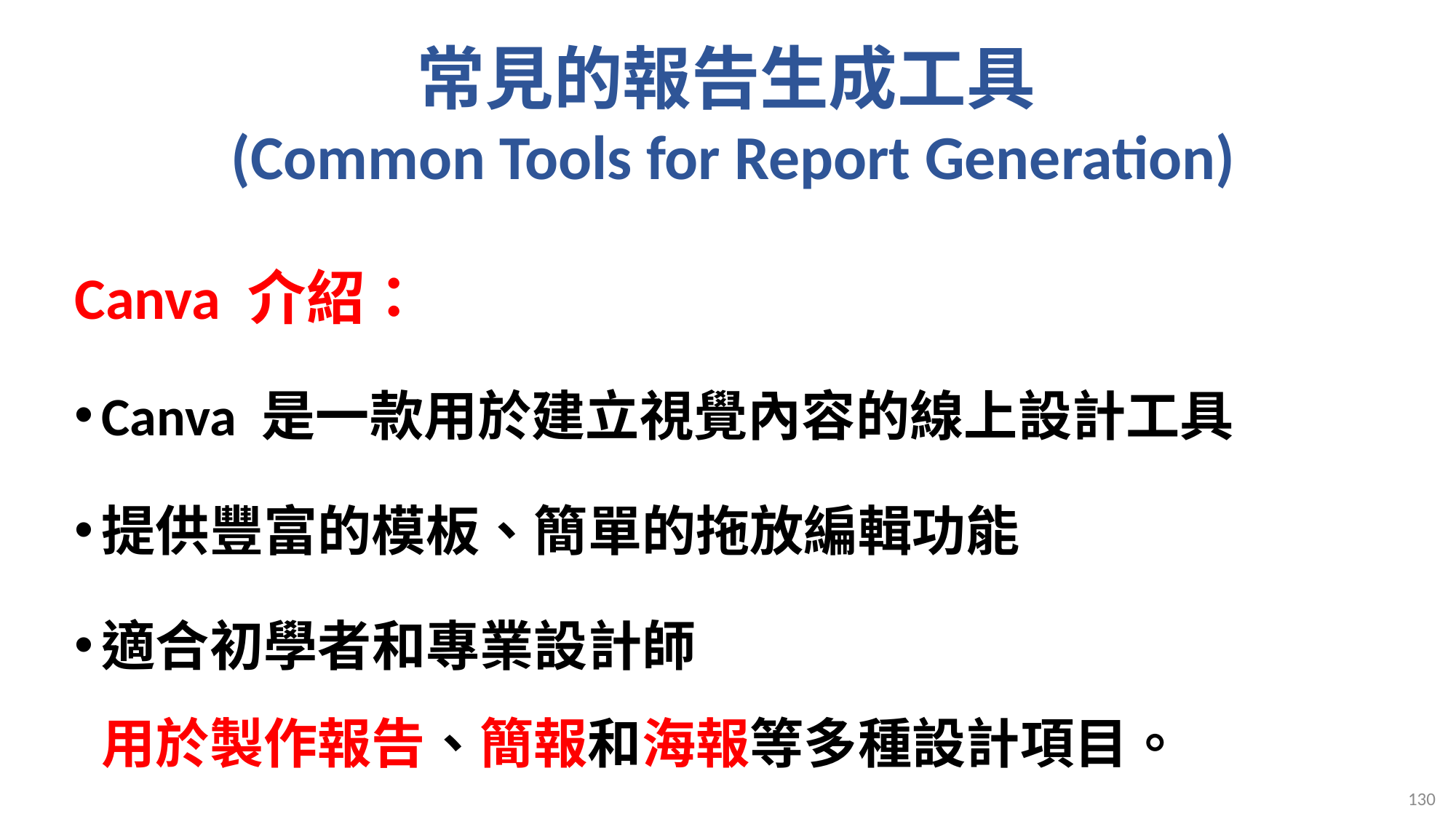

# 常見的報告生成工具 (Common Tools for Report Generation)
Canva 介紹：
Canva 是一款用於建立視覺內容的線上設計工具
提供豐富的模板、簡單的拖放編輯功能
適合初學者和專業設計師
用於製作報告、簡報和海報等多種設計項目。
130